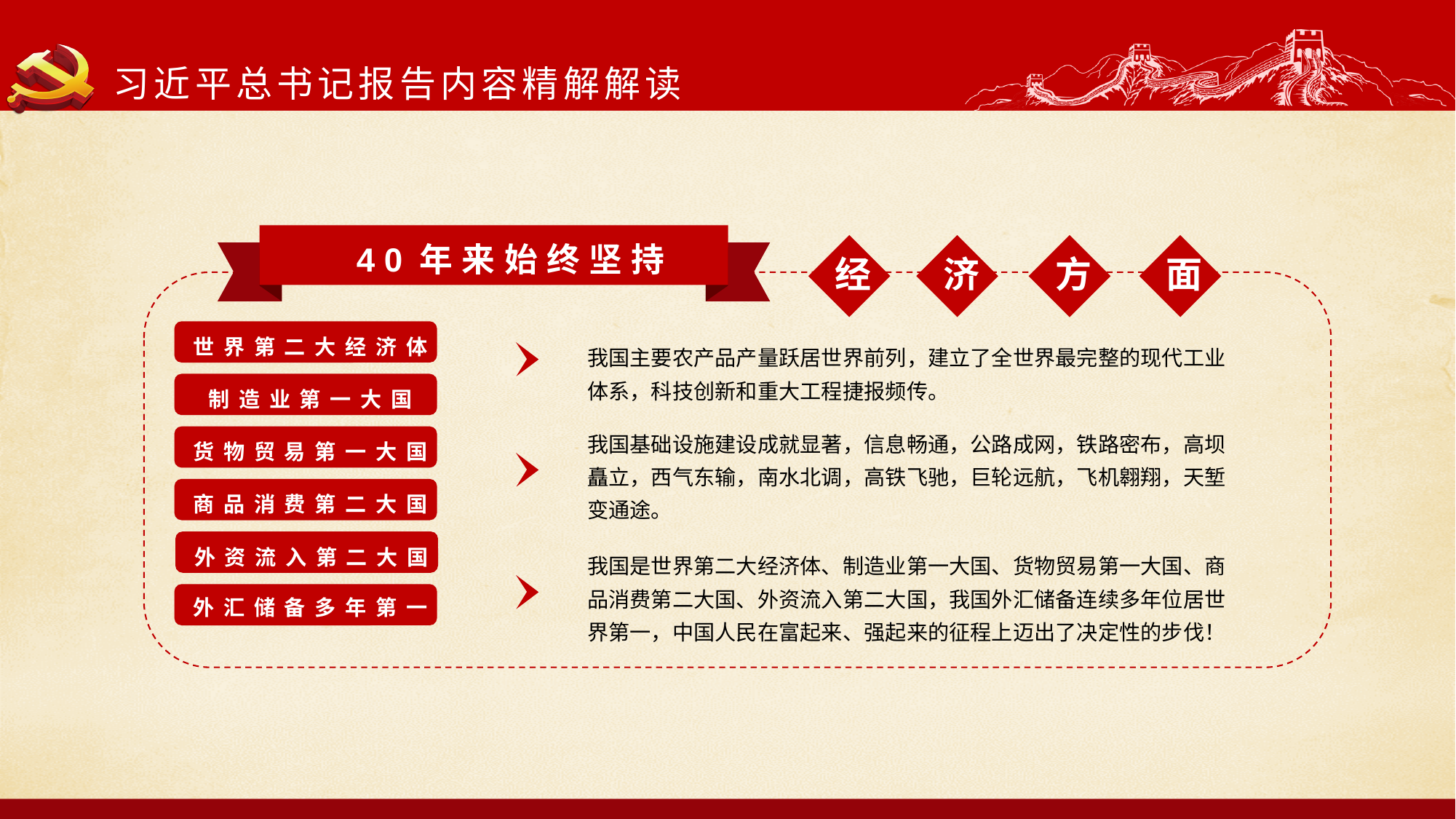

习近平总书记报告内容精解解读

40年来始终坚持

经

济

方

面

世界第二大经济体

我国主要农产品产量跃居世界前列，建立了全世界最完整的现代工业体系，科技创新和重大工程捷报频传。

制造业第一大国

我国基础设施建设成就显著，信息畅通，公路成网，铁路密布，高坝矗立，西气东输，南水北调，高铁飞驰，巨轮远航，飞机翱翔，天堑变通途。
货物贸易第一大国

商品消费第二大国

外资流入第二大国

我国是世界第二大经济体、制造业第一大国、货物贸易第一大国、商品消费第二大国、外资流入第二大国，我国外汇储备连续多年位居世界第一，中国人民在富起来、强起来的征程上迈出了决定性的步伐！

外汇储备多年第一